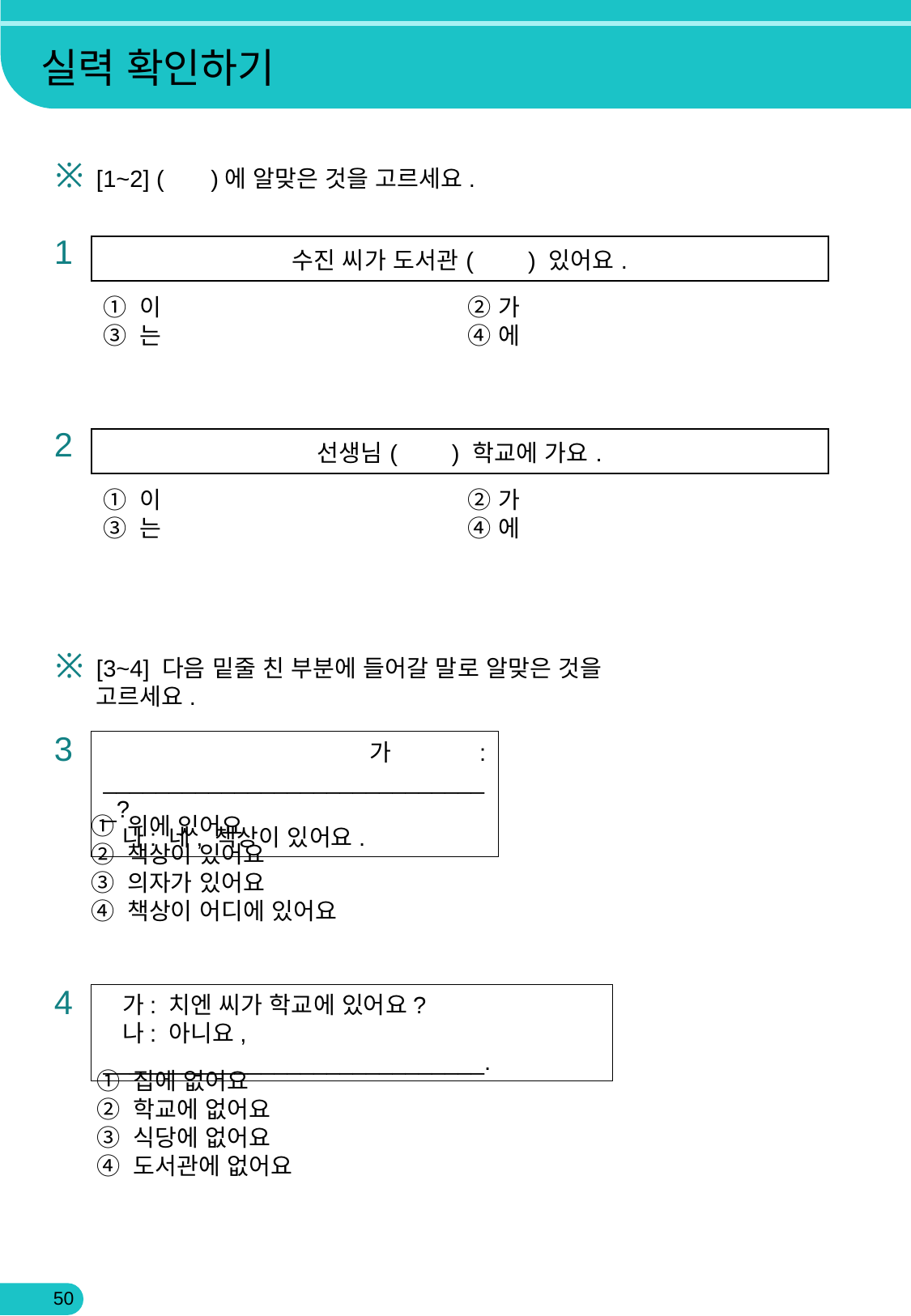

실력 확인하기
※
[1~2] (       )에 알맞은 것을 고르세요.
1

| 수진 씨가 도서관( ) 있어요. |
| --- |
① 이			② 가
③ 는			④ 에
2

| 선생님( ) 학교에 가요. |
| --- |
① 이			② 가
③ 는			④ 에
※
[3~4] 다음 밑줄 친 부분에 들어갈 말로 알맞은 것을 고르세요.
3
  가: ______________________________?
  나: 네, 책상이 있어요.
① 위에 있어요
② 책상이 있어요
③ 의자가 있어요
④ 책상이 어디에 있어요
4
  가: 치엔 씨가 학교에 있어요?
  나: 아니요, _____________________________.
① 집에 없어요
② 학교에 없어요
③ 식당에 없어요
④ 도서관에 없어요

50